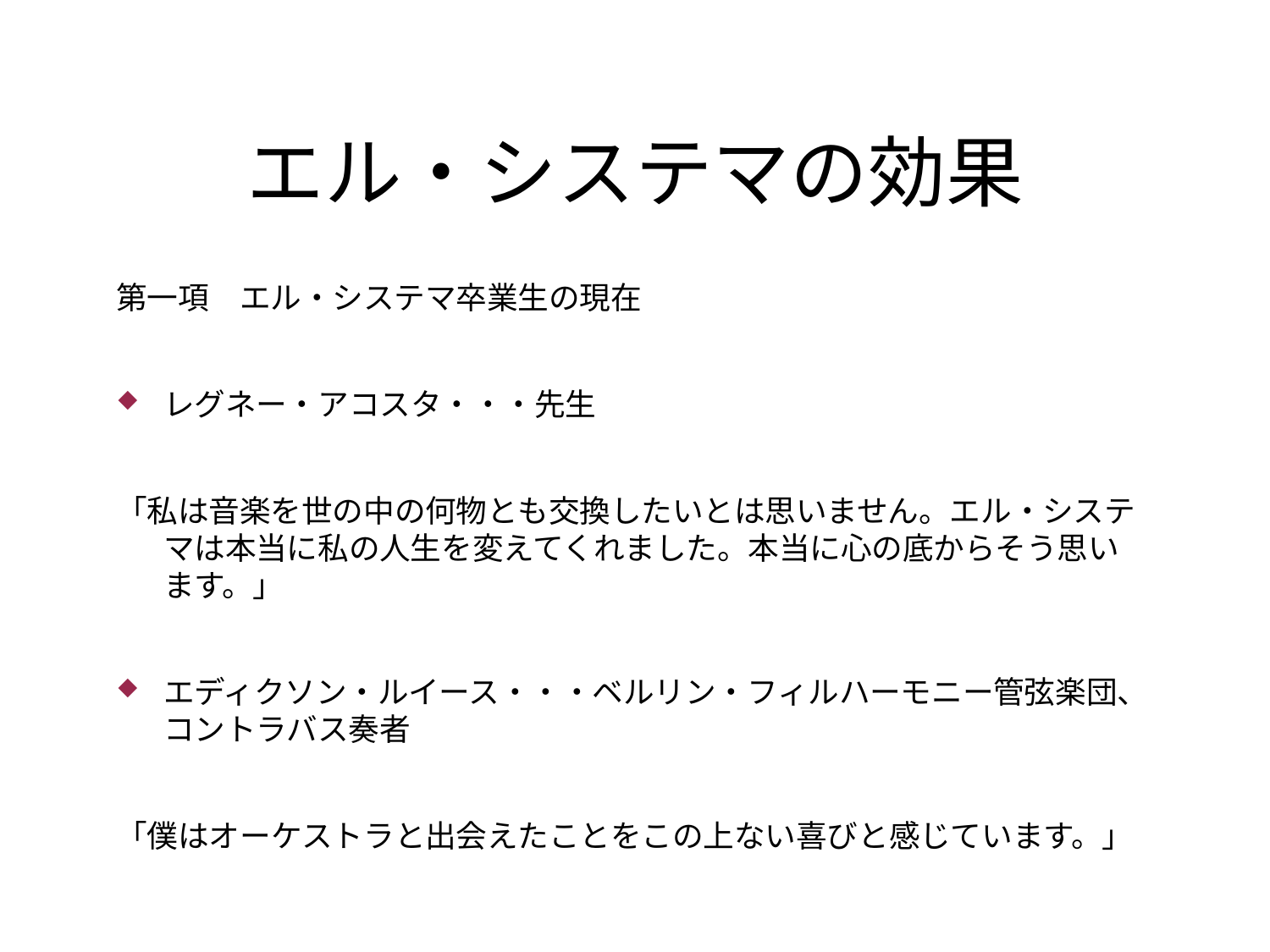

# エル・システマの効果
第一項　エル・システマ卒業生の現在

レグネー・アコスタ・・・先生

「私は音楽を世の中の何物とも交換したいとは思いません。エル・システマは本当に私の人生を変えてくれました。本当に心の底からそう思います。」

エディクソン・ルイース・・・ベルリン・フィルハーモニー管弦楽団、コントラバス奏者

「僕はオーケストラと出会えたことをこの上ない喜びと感じています。」